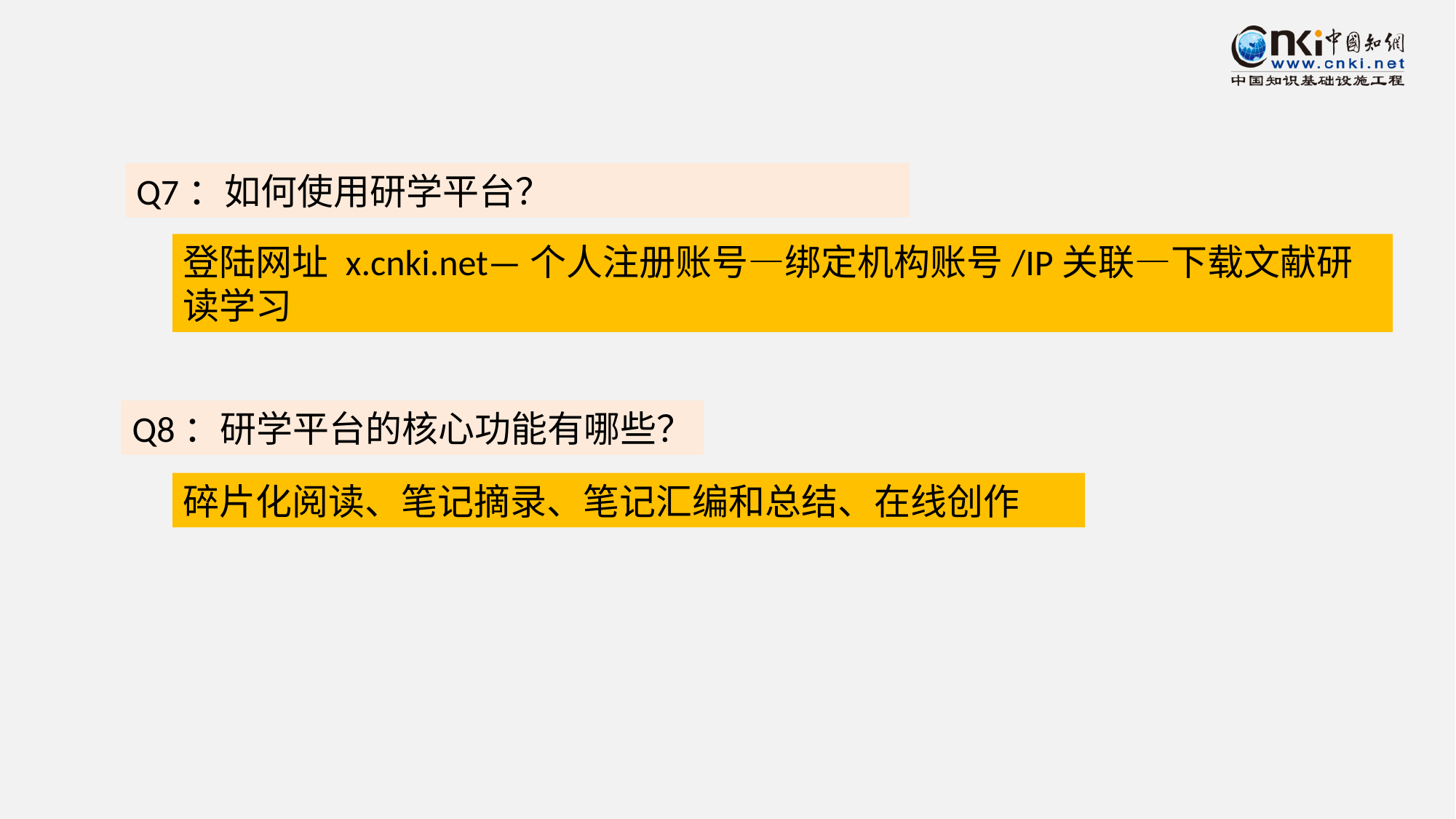

Q7：如何使用研学平台？
登陆网址 x.cnki.net—个人注册账号—绑定机构账号/IP关联—下载文献研读学习
Q8：研学平台的核心功能有哪些？
碎片化阅读、笔记摘录、笔记汇编和总结、在线创作